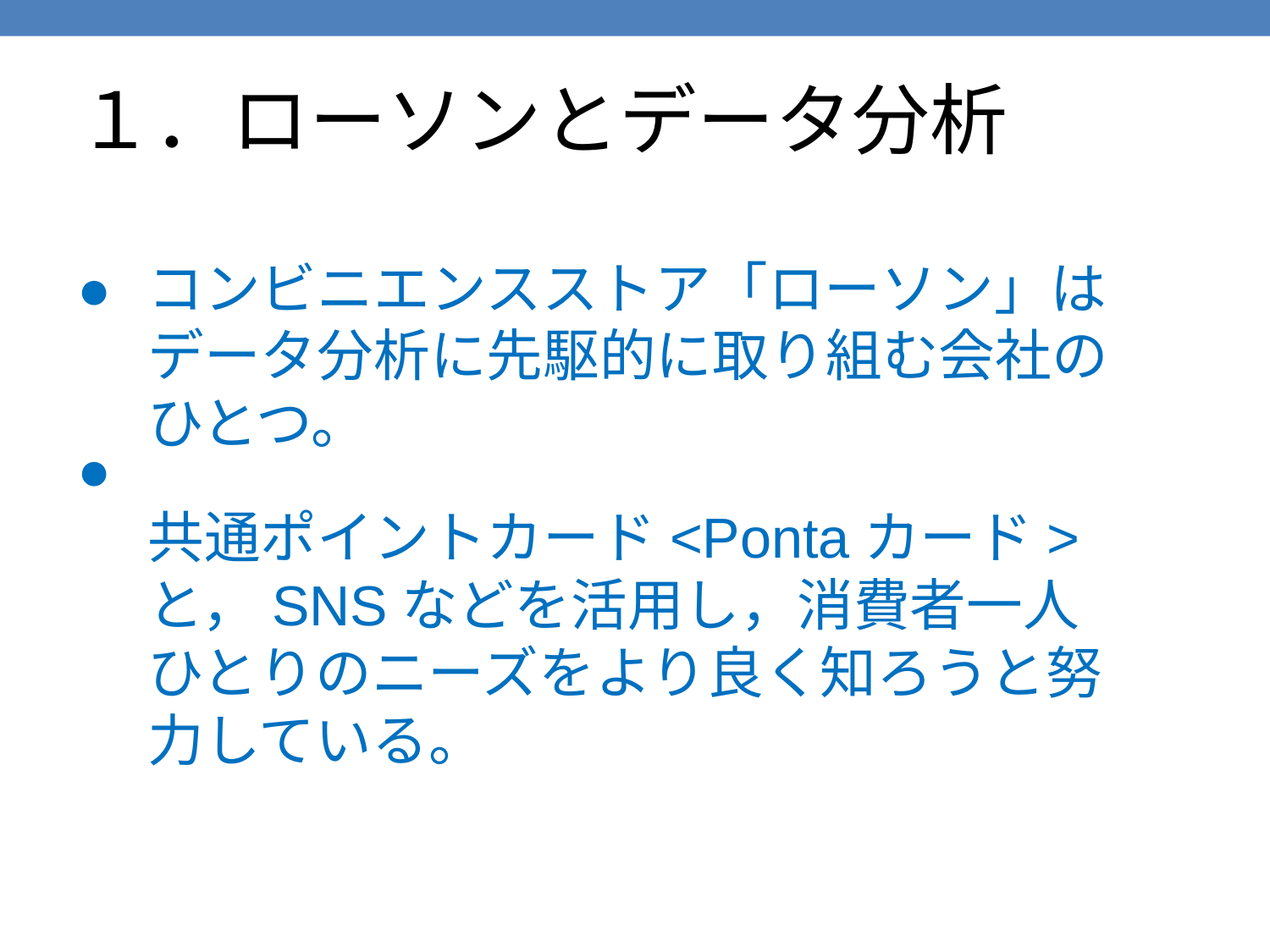

１．ローソンとデータ分析

●

●
コンビニエンスストア「ローソン」はデータ分析に先駆的に取り組む会社のひとつ。

共通ポイントカード<Pontaカード>と，SNSなどを活用し，消費者一人ひとりのニーズをより良く知ろうと努力している。